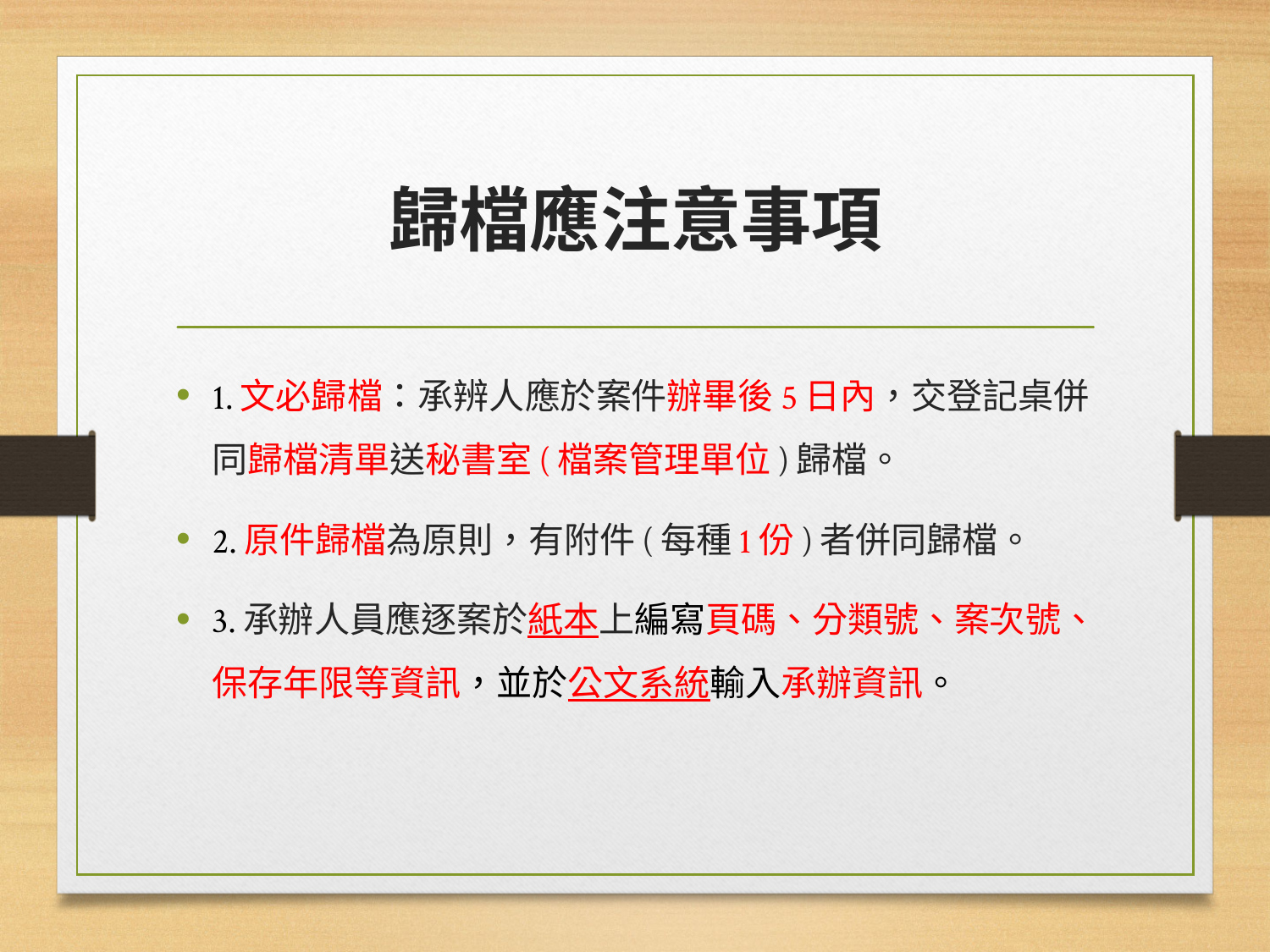

# 歸檔應注意事項
1.文必歸檔：承辨人應於案件辦畢後5日內，交登記桌併同歸檔清單送秘書室(檔案管理單位)歸檔。
2.原件歸檔為原則，有附件(每種1份)者併同歸檔。
3.承辦人員應逐案於紙本上編寫頁碼、分類號、案次號、保存年限等資訊，並於公文系統輸入承辦資訊。